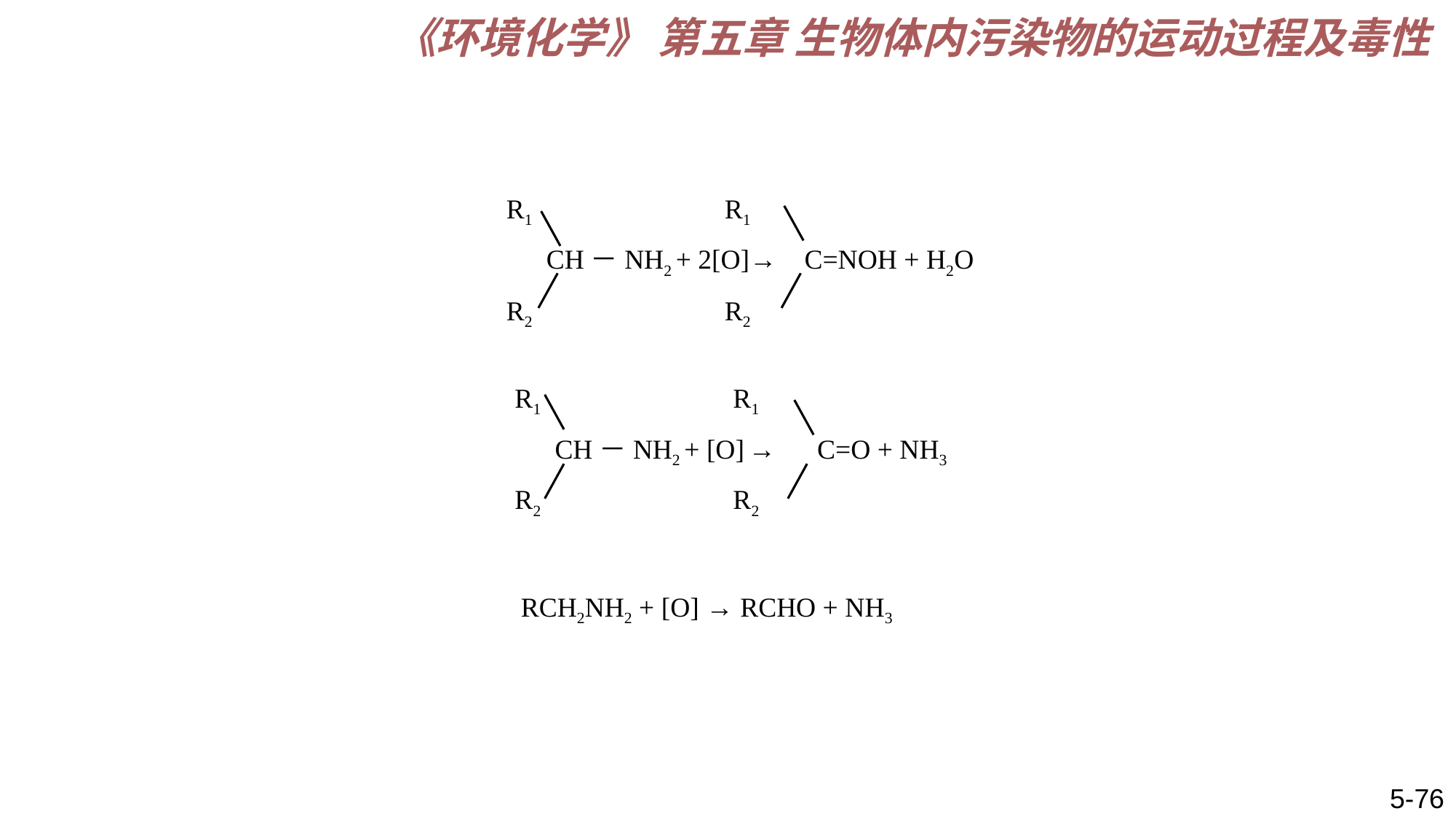

《环境化学》 第五章 生物体内污染物的运动过程及毒性
R1                                                R1
          CH－NH2 + 2[O]→    C=NOH + H2O
R2                                                R2

R1                                                R1
          CH－NH2 + [O] →      C=O + NH3
R2                                                R2
RCH2NH2 + [O] → RCHO + NH3
5-76